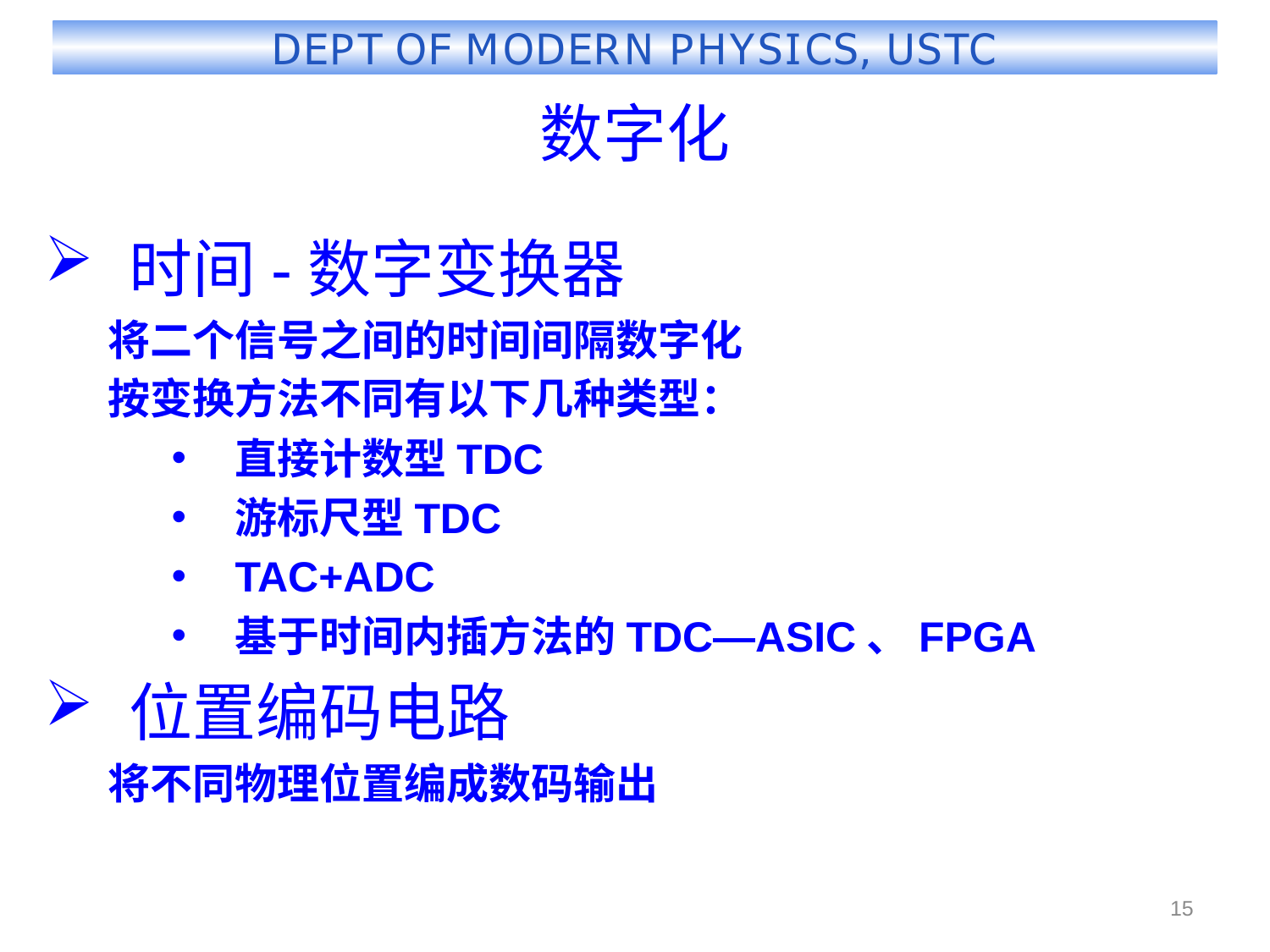

# 数字化
时间-数字变换器
将二个信号之间的时间间隔数字化
按变换方法不同有以下几种类型：
直接计数型TDC
游标尺型TDC
TAC+ADC
基于时间内插方法的TDC—ASIC、FPGA
位置编码电路
将不同物理位置编成数码输出
15